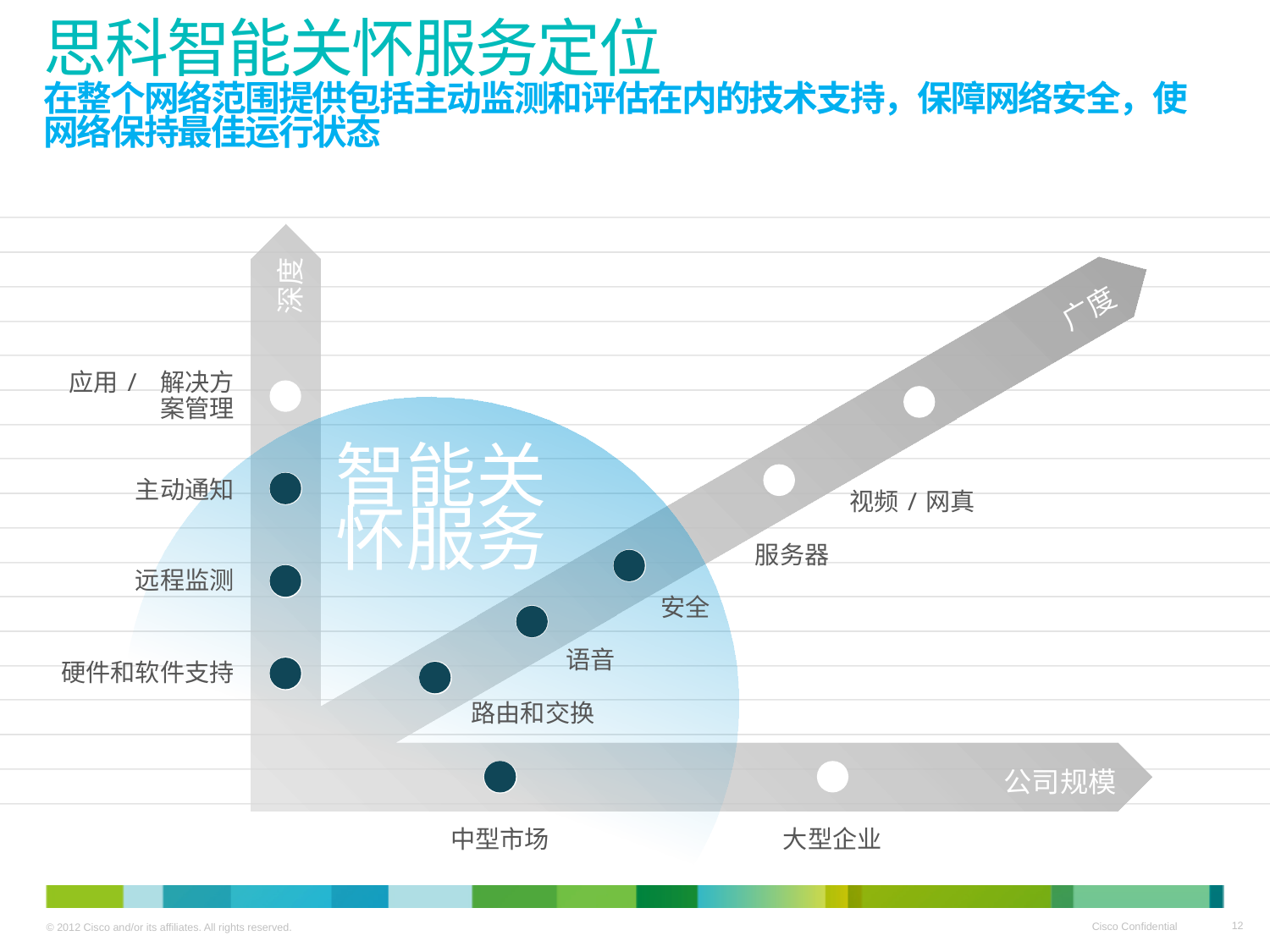

# 思科智能关怀服务定位 在整个网络范围提供包括主动监测和评估在内的技术支持，保障网络安全，使网络保持最佳运行状态

广度
深度
应用/ 解决方案管理

智能关怀服务
主动通知

视频/网真
服务器
远程监测
安全
语音
硬件和软件支持
路由和交换
公司规模
中型市场
大型企业